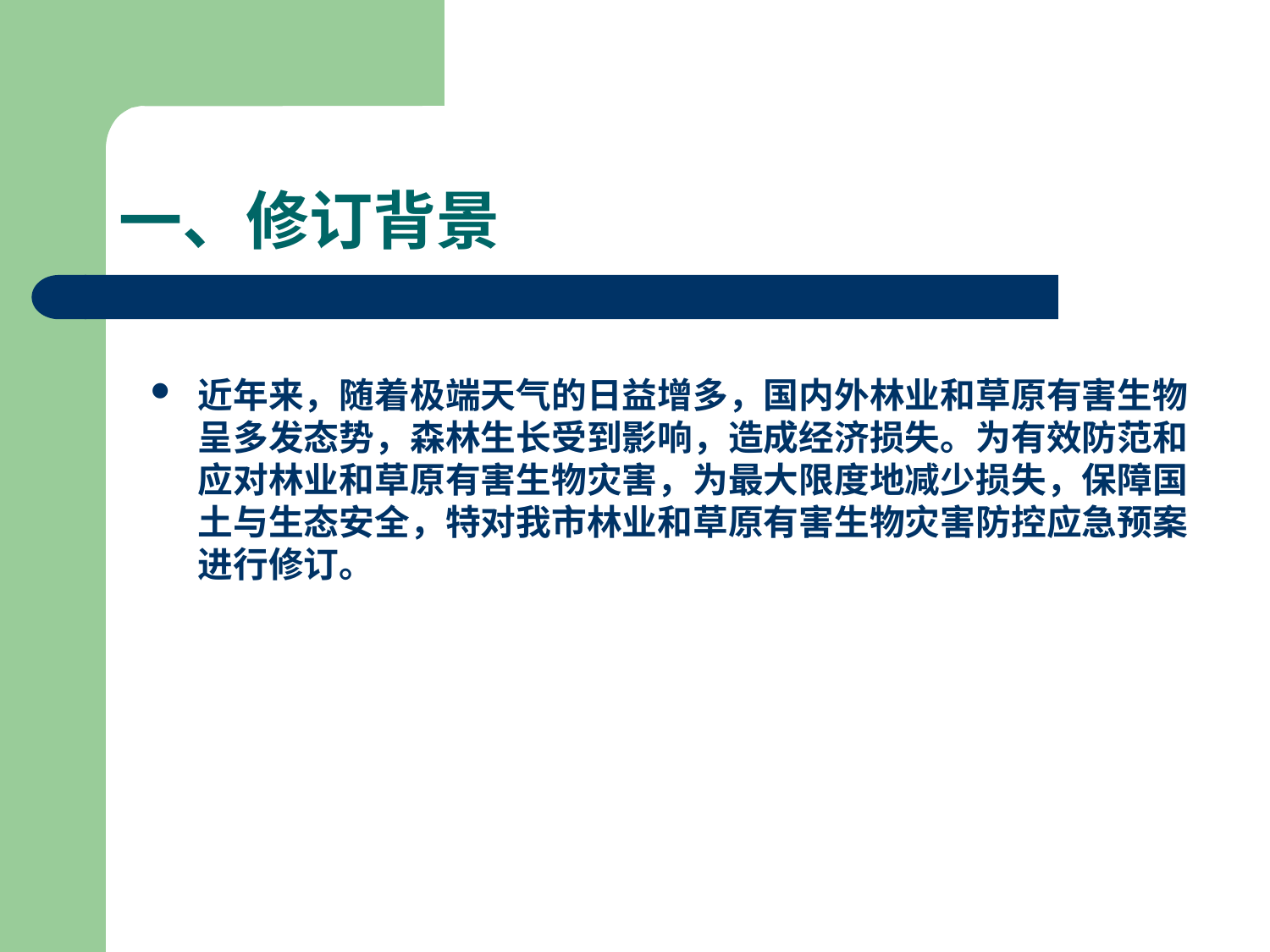

# 一、修订背景

近年来，随着极端天气的日益增多，国内外林业和草原有害生物呈多发态势，森林生长受到影响，造成经济损失。为有效防范和应对林业和草原有害生物灾害，为最大限度地减少损失，保障国土与生态安全，特对我市林业和草原有害生物灾害防控应急预案进行修订。